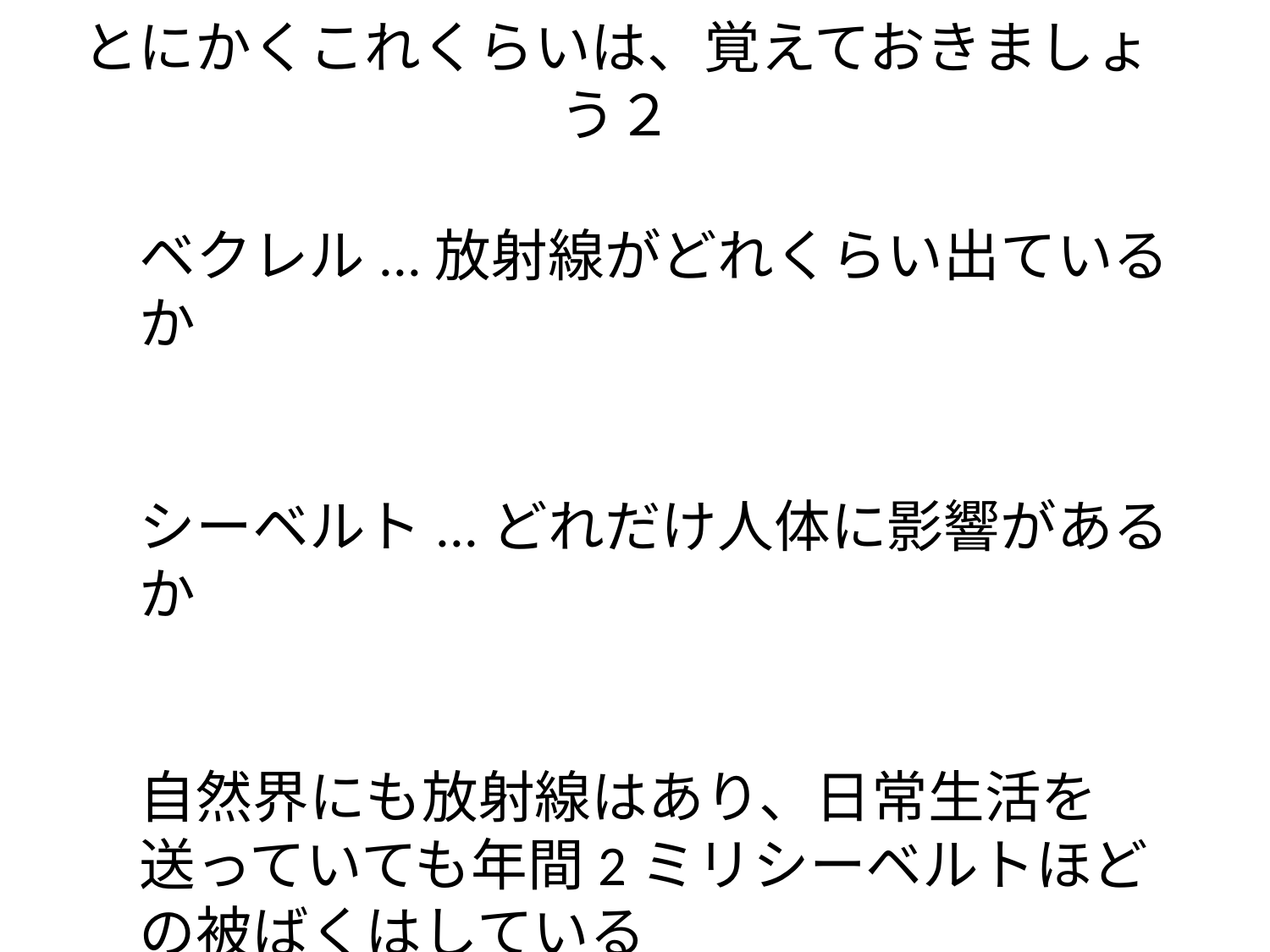

# とにかくこれくらいは、覚えておきましょう２
ベクレル...放射線がどれくらい出ているか

シーベルト...どれだけ人体に影響があるか

自然界にも放射線はあり、日常生活を送っていても年間2ミリシーベルトほどの被ばくはしている